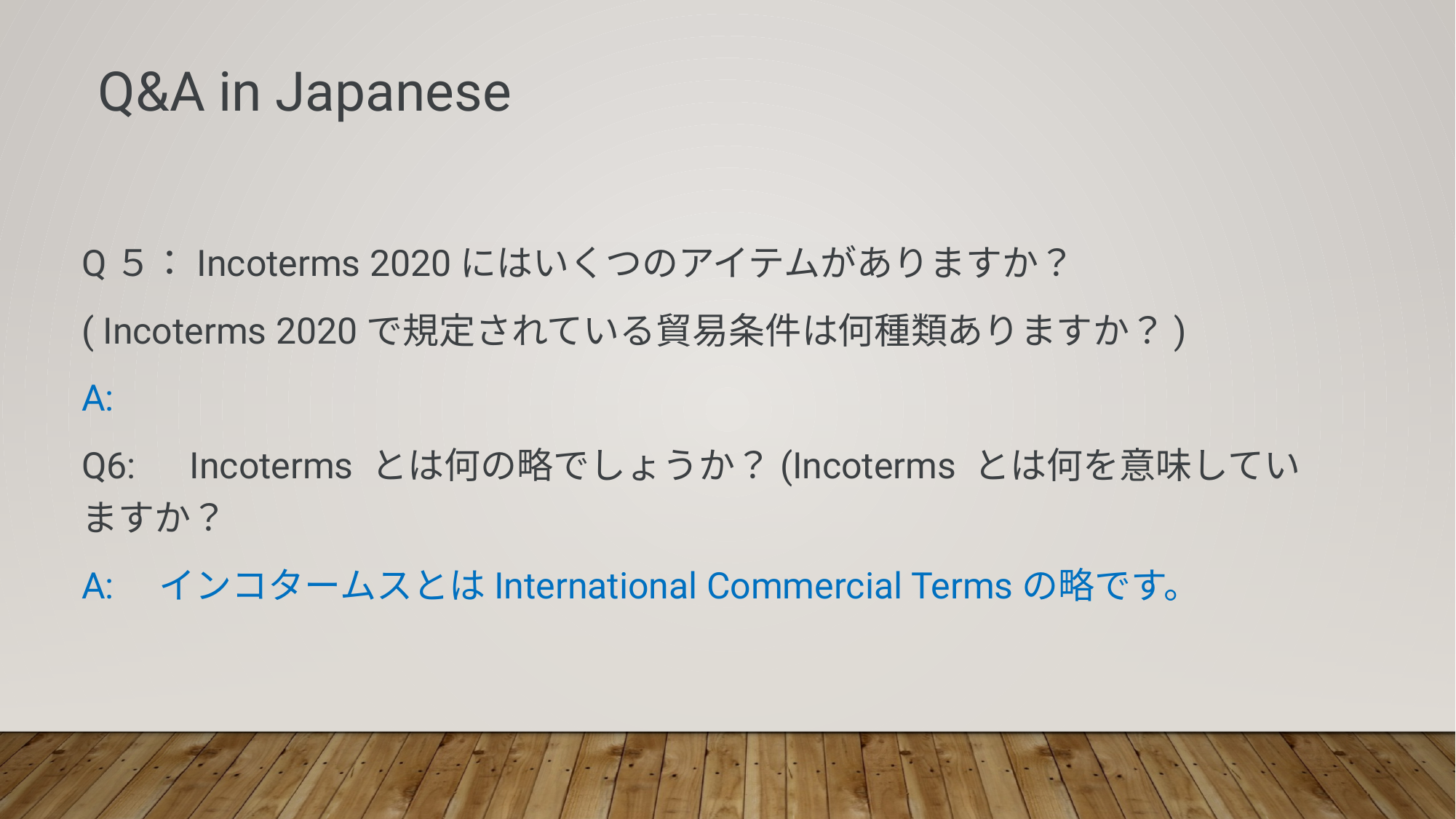

Q&A in Japanese

Q５：Incoterms 2020にはいくつのアイテムがありますか？
( Incoterms 2020で規定されている貿易条件は何種類ありますか？)
A:
Q6:　Incoterms とは何の略でしょうか？(Incoterms とは何を意味していますか？
A:　インコタームスとはInternational Commercial Termsの略です。